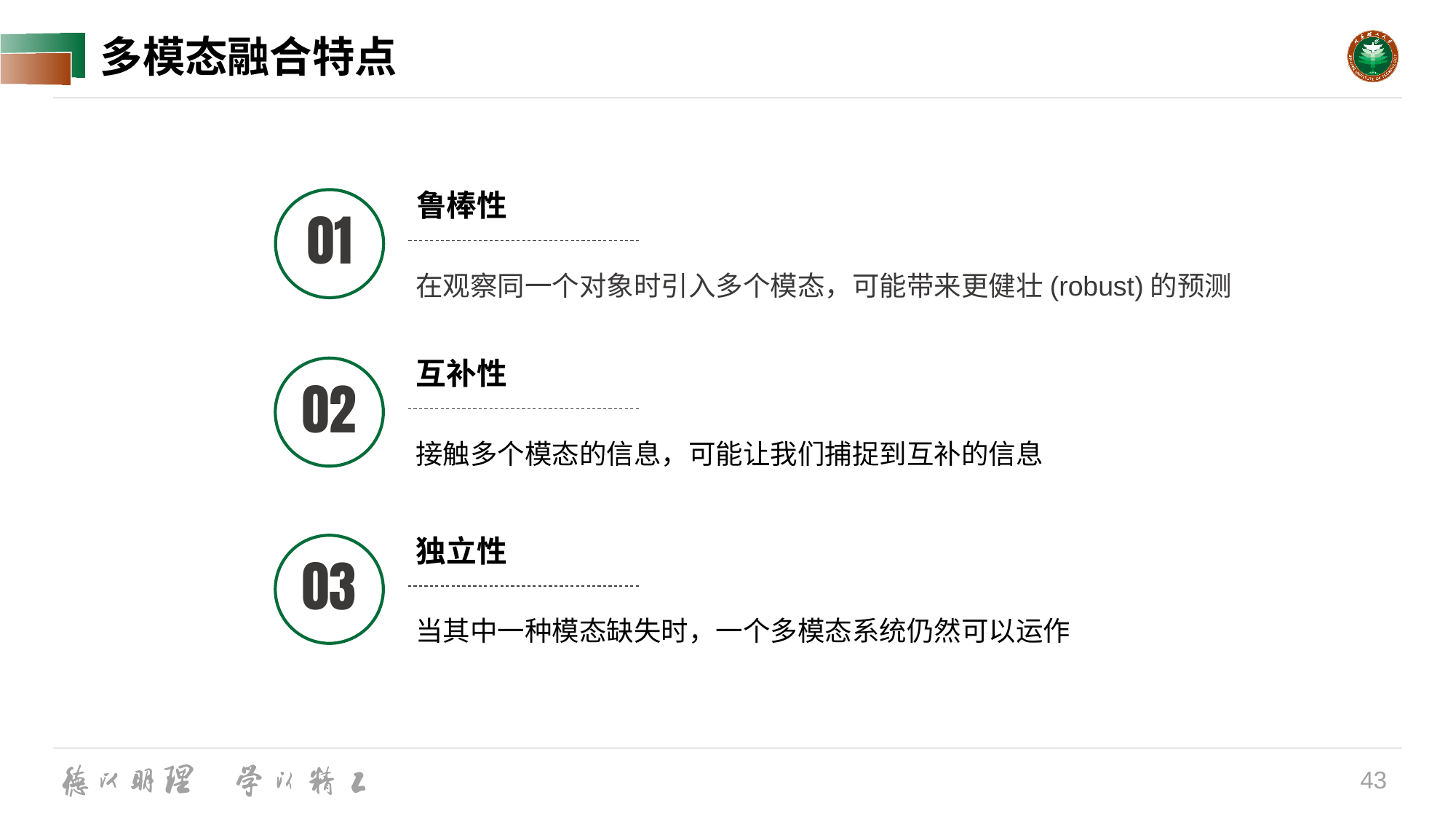

# 多模态融合特点
鲁棒性

01
在观察同一个对象时引入多个模态，可能带来更健壮(robust)的预测
互补性

02
接触多个模态的信息，可能让我们捕捉到互补的信息
独立性

03
当其中一种模态缺失时，一个多模态系统仍然可以运作